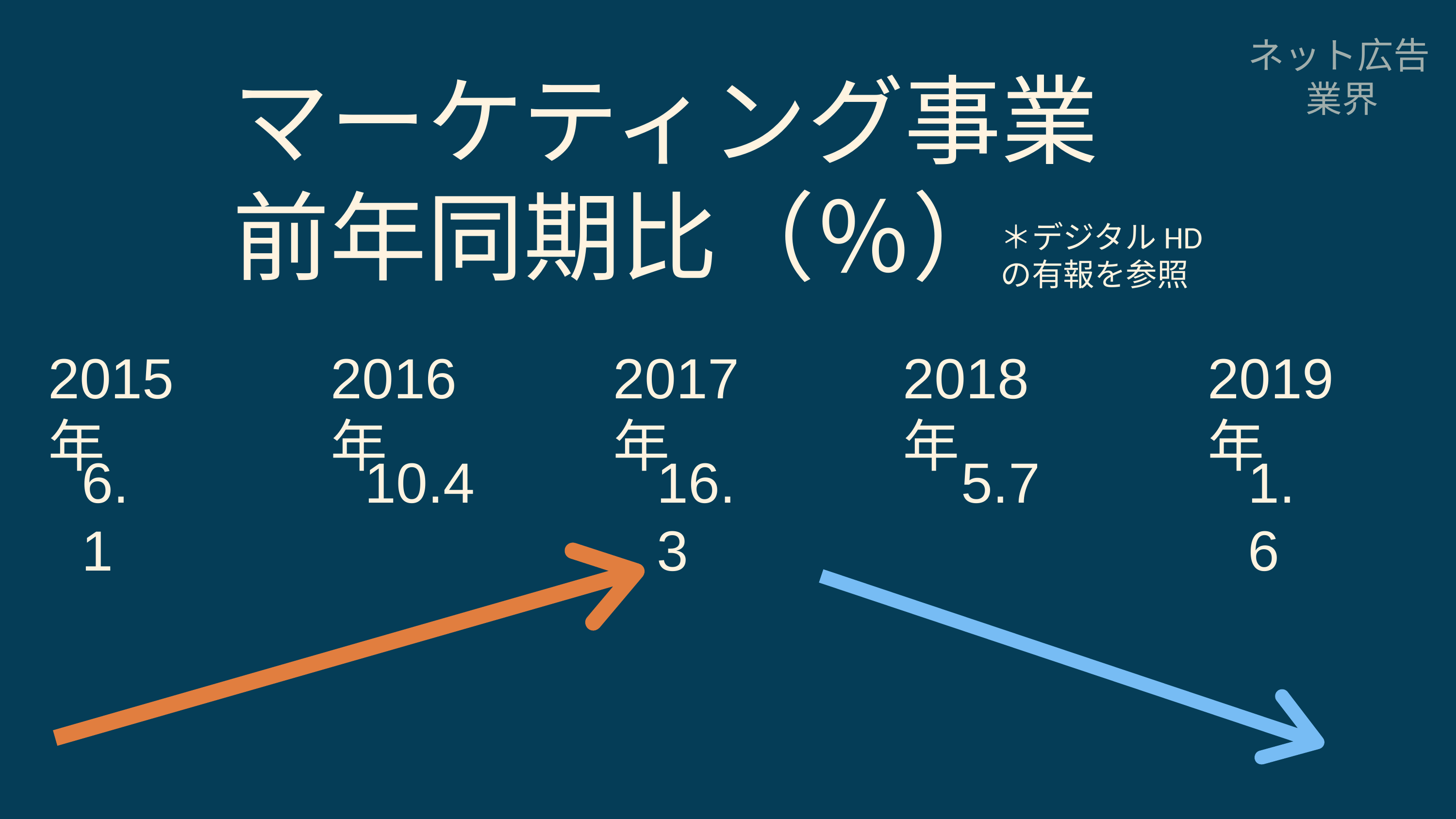

ネット広告
      業界
マーケティング事業
前年同期比（％）
＊デジタルHDの有報を参照
2015年
2016年
2017年
2018年
2019年
6.1
10.4
16.3
5.7
1.6